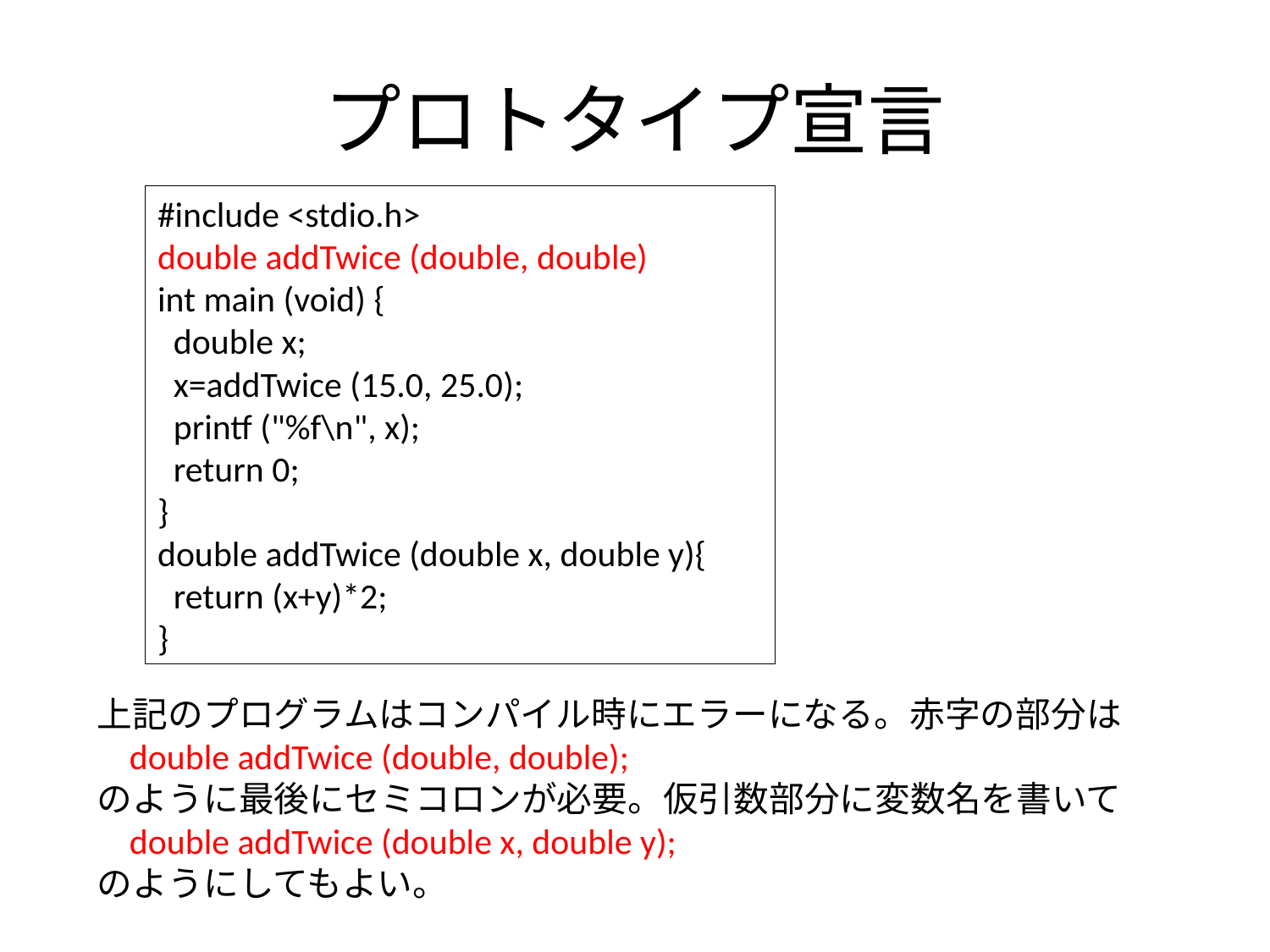

# プロトタイプ宣言
#include <stdio.h>
double addTwice (double, double)
int main (void) {
  double x;
  x=addTwice (15.0, 25.0);
  printf ("%f\n", x);
  return 0;
}
double addTwice (double x, double y){
  return (x+y)*2;
}
上記のプログラムはコンパイル時にエラーになる。赤字の部分は
    double addTwice (double, double);
のように最後にセミコロンが必要。仮引数部分に変数名を書いて
    double addTwice (double x, double y);
のようにしてもよい。